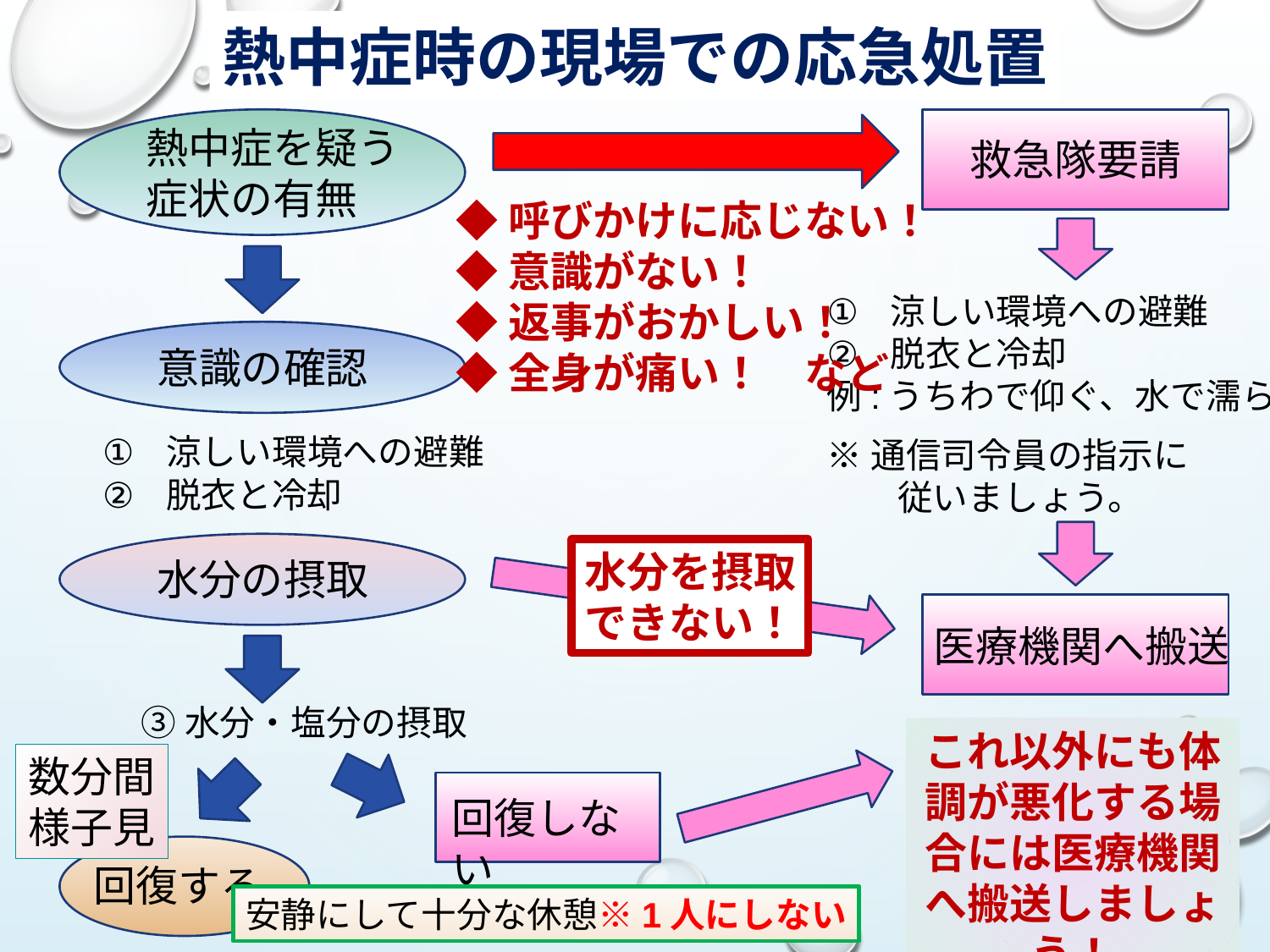

熱中症時の現場での応急処置

熱中症を疑う
症状の有無
救急隊要請
◆呼びかけに応じない！
◆意識がない！
◆返事がおかしい！
◆全身が痛い！　など

涼しい環境への避難
脱衣と冷却
例:うちわで仰ぐ、水で濡らす

※通信司令員の指示に
　　従いましょう。

意識の確認

涼しい環境への避難
脱衣と冷却

水分を摂取
できない！
水分の摂取

医療機関へ搬送

③水分・塩分の摂取
これ以外にも体調が悪化する場合には医療機関へ搬送しましょう！
数分間
様子見

回復しない

回復する
安静にして十分な休憩※1人にしない